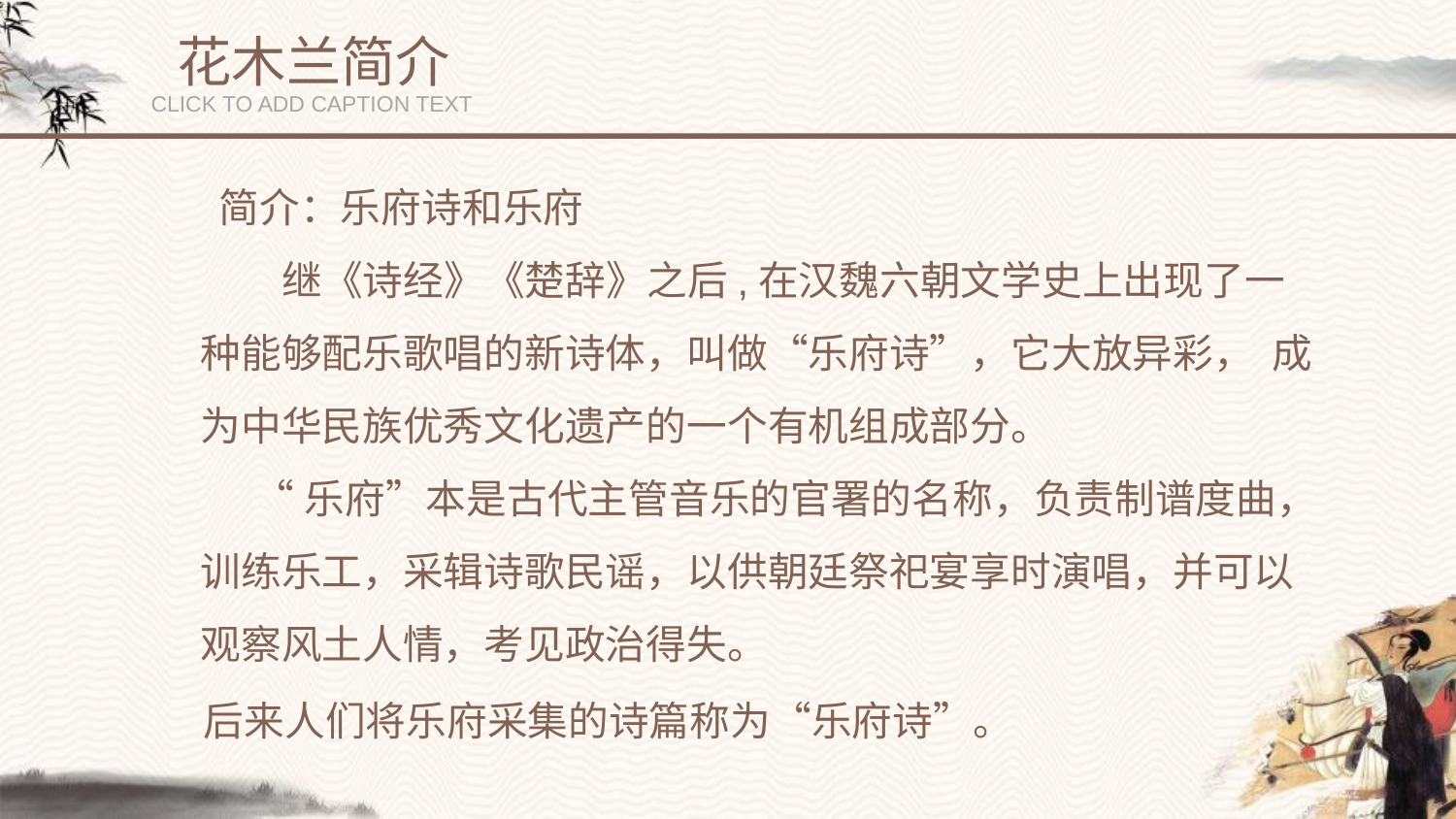

花木兰简介
CLICK TO ADD CAPTION TEXT

 简介：乐府诗和乐府
        继《诗经》《楚辞》之后,在汉魏六朝文学史上出现了一种能够配乐歌唱的新诗体，叫做“乐府诗”，它大放异彩，  成为中华民族优秀文化遗产的一个有机组成部分。
      “乐府”本是古代主管音乐的官署的名称，负责制谱度曲，训练乐工，采辑诗歌民谣，以供朝廷祭祀宴享时演唱，并可以观察风土人情，考见政治得失。
后来人们将乐府采集的诗篇称为“乐府诗”。